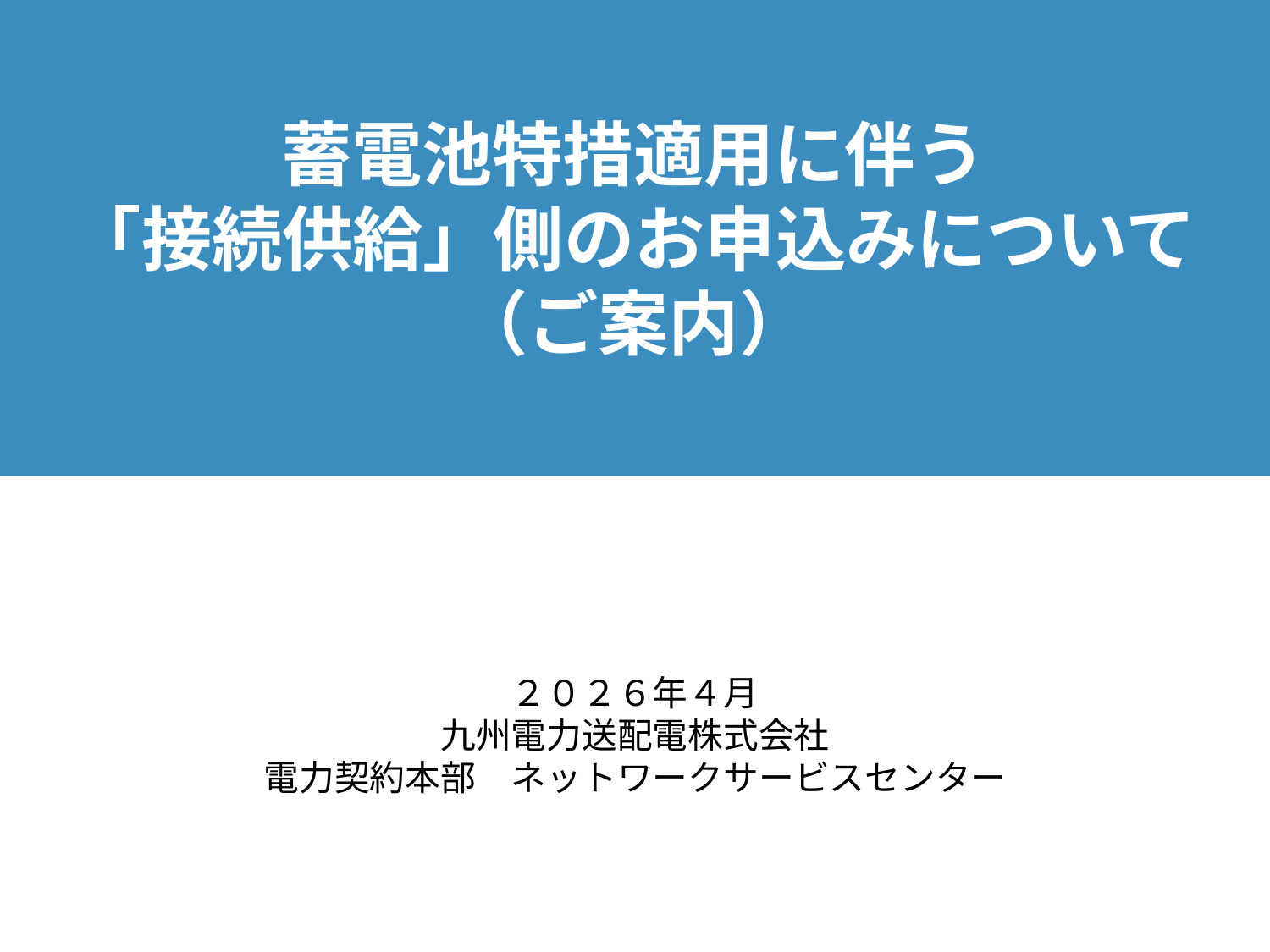

# 蓄電池特措適用に伴う 「接続供給」側のお申込みについて （ご案内）
２０２６年４月
九州電力送配電株式会社
電力契約本部　ネットワークサービスセンター